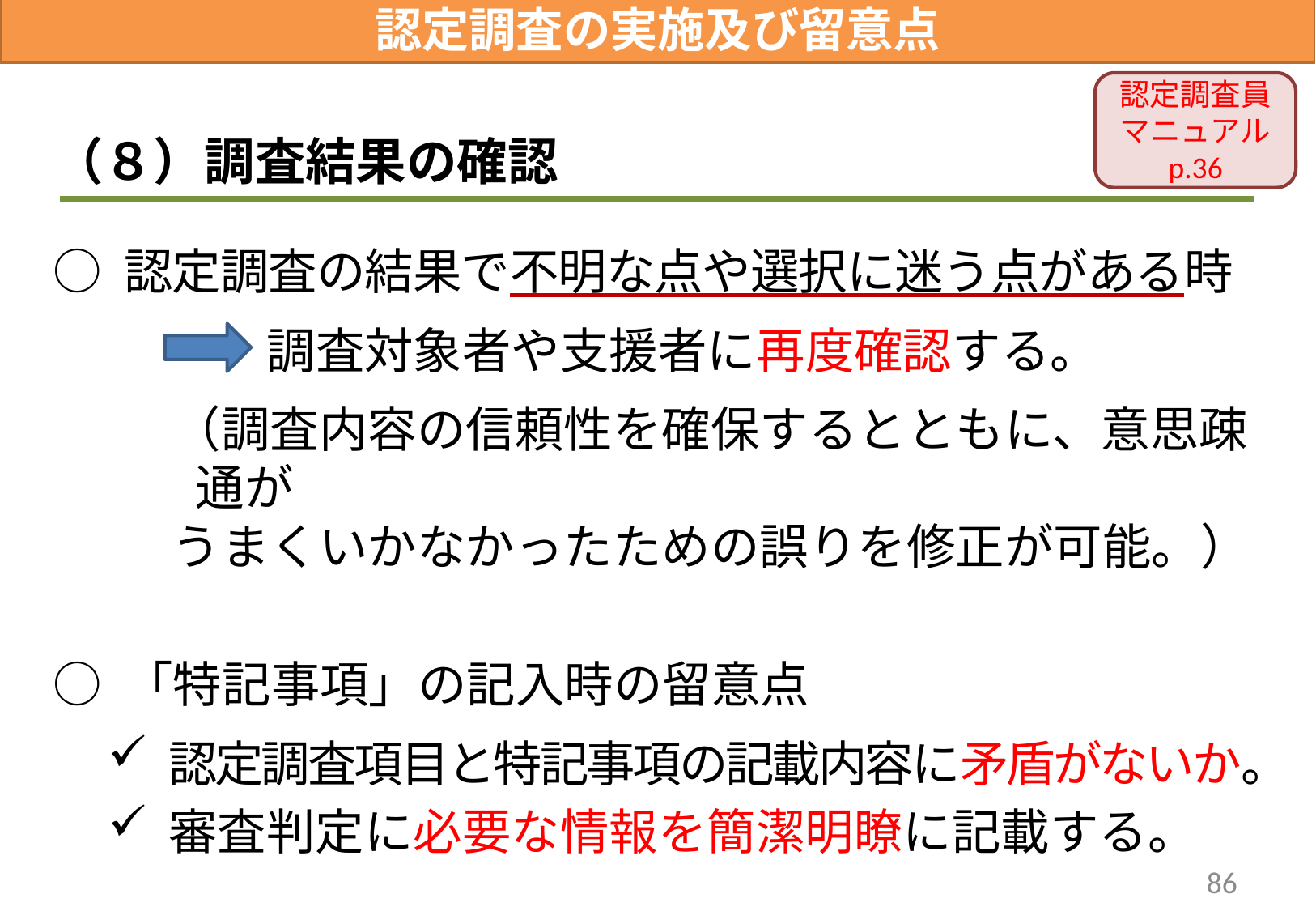

認定調査の実施及び留意点
認定調査員マニュアル
p.36
（８）調査結果の確認
○ 認定調査の結果で不明な点や選択に迷う点がある時
調査対象者や支援者に再度確認する。
（調査内容の信頼性を確保するとともに、意思疎通が
うまくいかなかったための誤りを修正が可能。）

○ 「特記事項」の記入時の留意点
認定調査項目と特記事項の記載内容に矛盾がないか。
審査判定に必要な情報を簡潔明瞭に記載する。

86